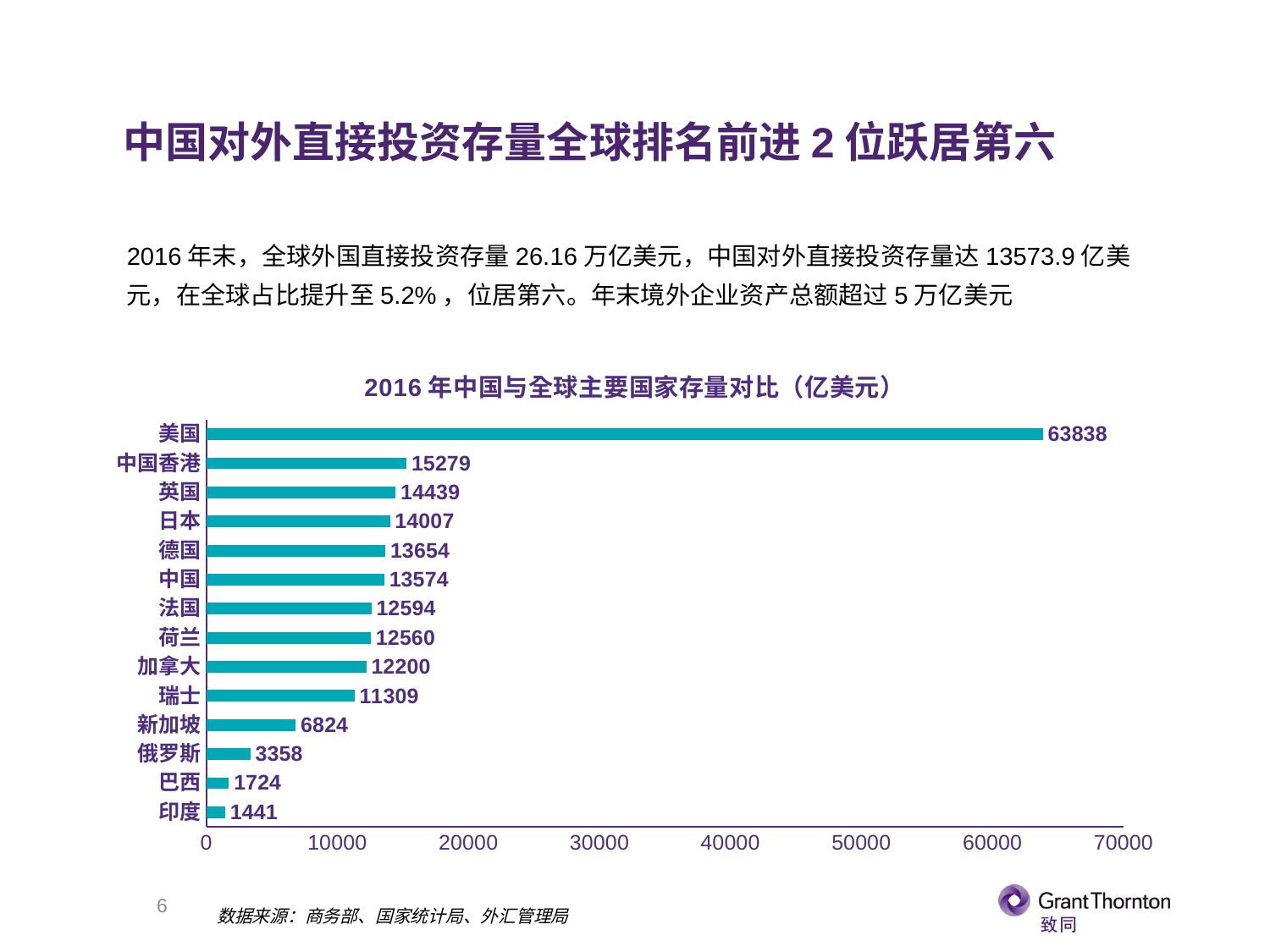

中国对外直接投资存量全球排名前进2位跃居第六
2016年末，全球外国直接投资存量26.16万亿美元，中国对外直接投资存量达13573.9亿美元，在全球占比提升至5.2%，位居第六。年末境外企业资产总额超过5万亿美元

### Chart: 2016年中国与全球主要国家存量对比（亿美元）

| Category | 2016年中国与全球主要国家存量对比（亿美元） |
|---|---|
| 美国 | 63838.0 |
| 中国香港 | 15279.0 |
| 英国 | 14439.0 |
| 日本 | 14007.0 |
| 德国 | 13654.0 |
| 中国 | 13574.0 |
| 法国 | 12594.0 |
| 荷兰 | 12560.0 |
| 加拿大 | 12200.0 |
| 瑞士 | 11309.0 |
| 新加坡 | 6824.0 |
| 俄罗斯 | 3358.0 |
| 巴西 | 1724.0 |
| 印度 | 1441.0 |
6
数据来源：商务部、国家统计局、外汇管理局